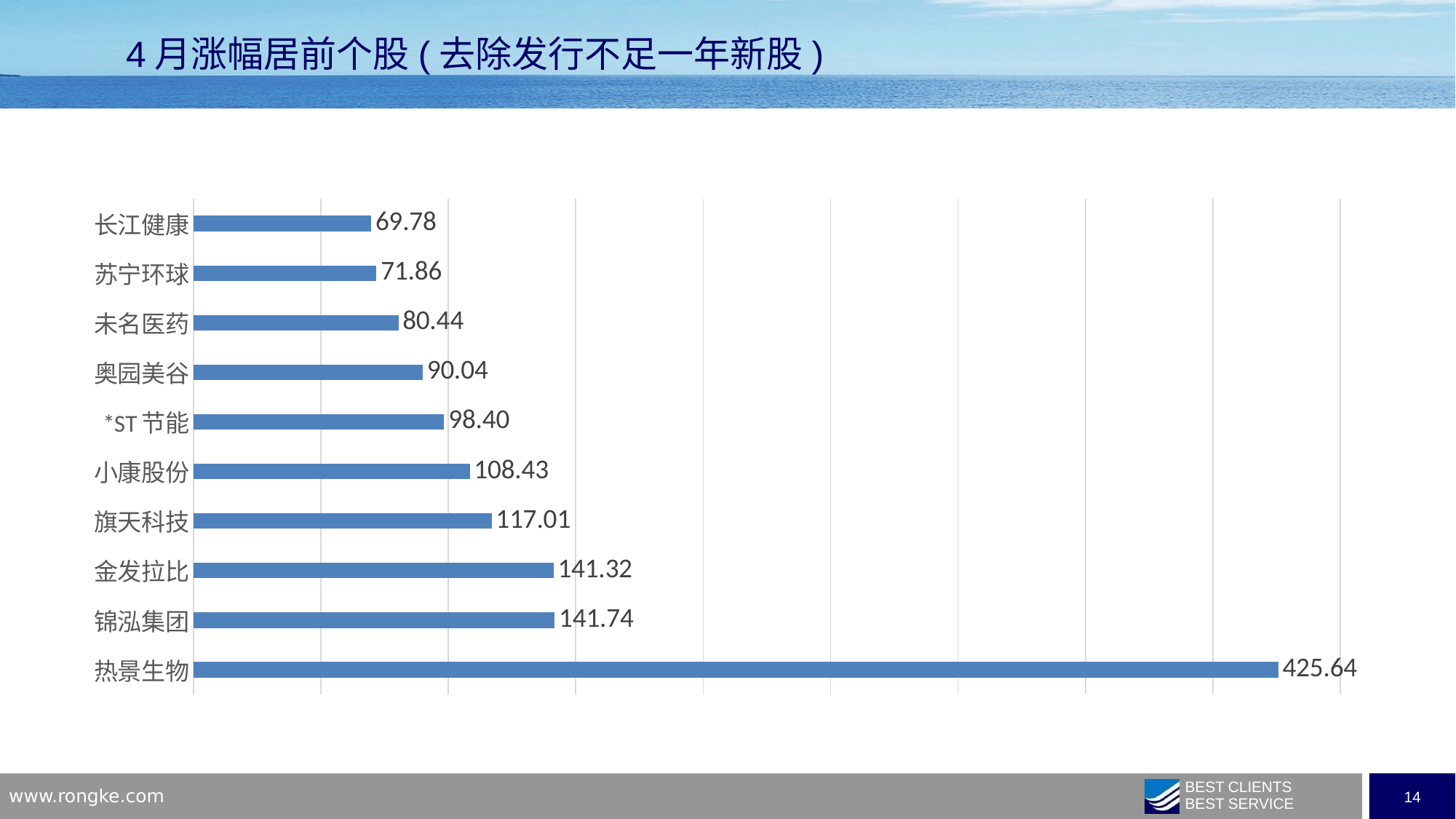

4月涨幅居前个股(去除发行不足一年新股)

### Chart

| Category |  |
|---|---|
| 热景生物 | 425.641 |
| 锦泓集团 | 141.7376 |
| 金发拉比 | 141.3249 |
| 旗天科技 | 117.0088 |
| 小康股份 | 108.4301 |
| *ST节能 | 98.4043 |
| 奥园美谷 | 90.0362 |
| 未名医药 | 80.444 |
| 苏宁环球 | 71.8593 |
| 长江健康 | 69.7778 |